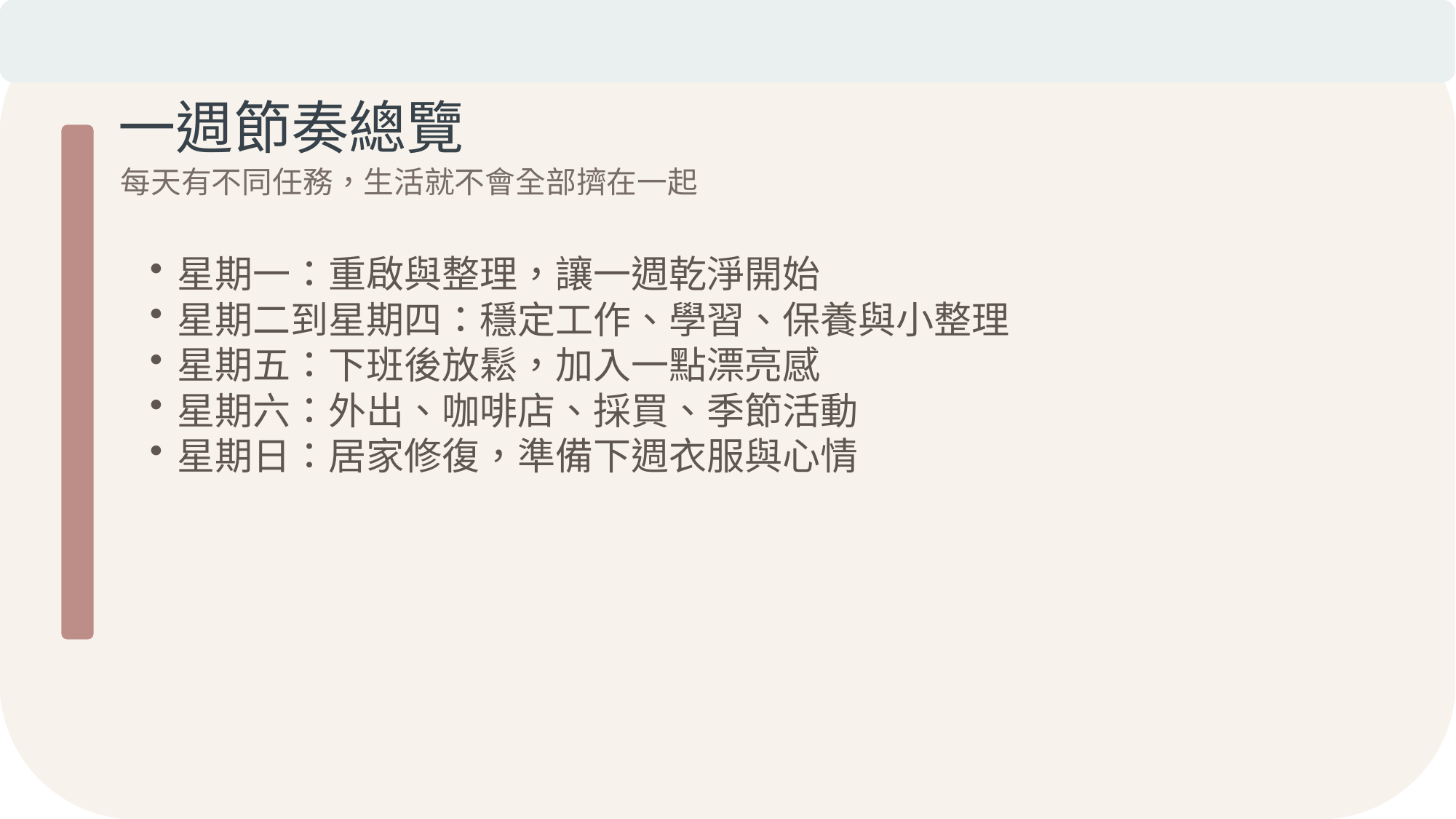

一週節奏總覽

每天有不同任務，生活就不會全部擠在一起
星期一：重啟與整理，讓一週乾淨開始
星期二到星期四：穩定工作、學習、保養與小整理
星期五：下班後放鬆，加入一點漂亮感
星期六：外出、咖啡店、採買、季節活動
星期日：居家修復，準備下週衣服與心情